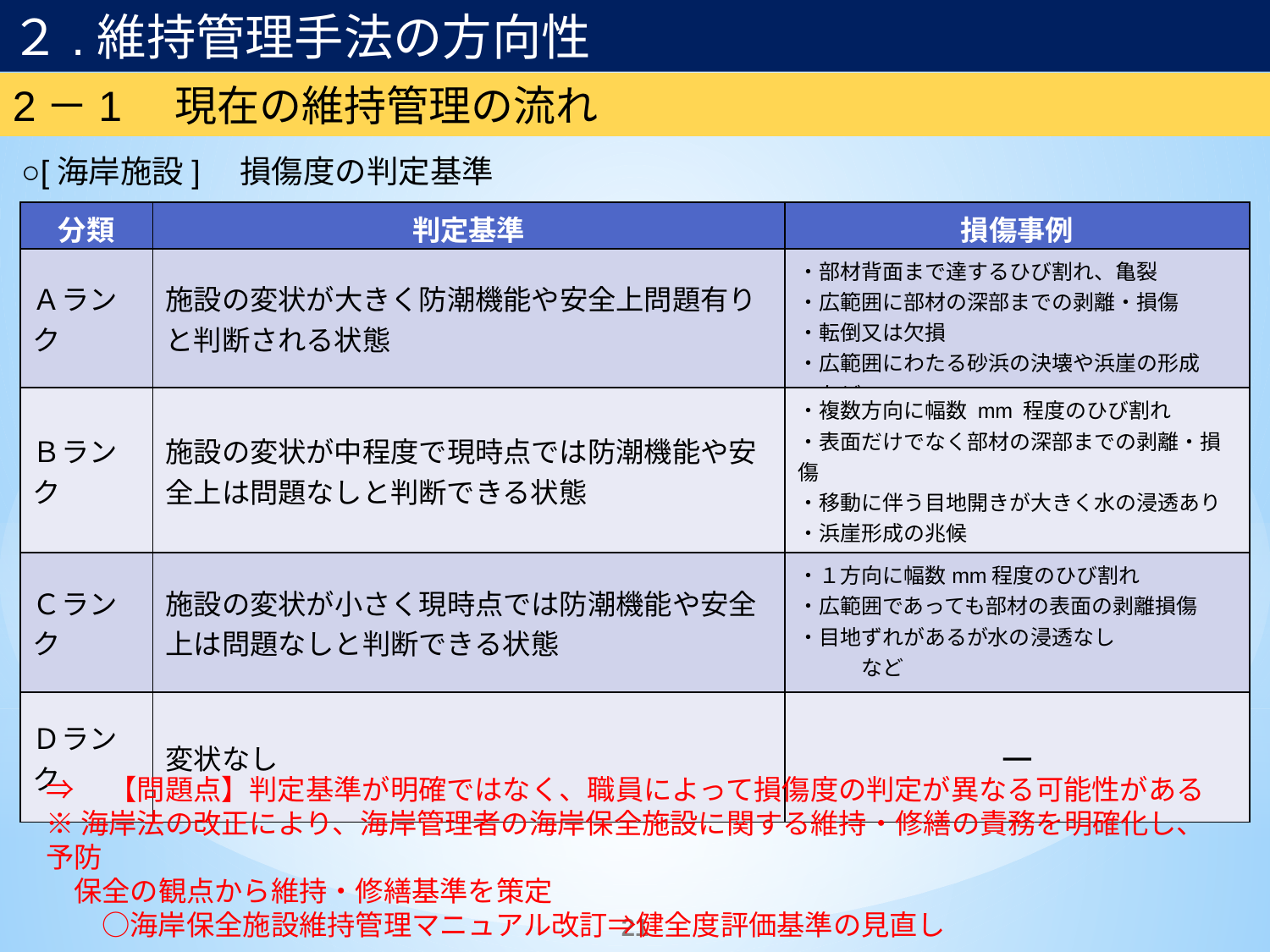

２.維持管理手法の方向性
2－1　現在の維持管理の流れ
○[海岸施設]　損傷度の判定基準
| 分類 | 判定基準 | 損傷事例 |
| --- | --- | --- |
| Ａランク | 施設の変状が大きく防潮機能や安全上問題有りと判断される状態 | ・部材背面まで達するひび割れ、亀裂 ・広範囲に部材の深部までの剥離・損傷 ・転倒又は欠損 ・広範囲にわたる砂浜の決壊や浜崖の形成　　など |
| Ｂランク | 施設の変状が中程度で現時点では防潮機能や安全上は問題なしと判断できる状態 | ・複数方向に幅数 mm 程度のひび割れ ・表面だけでなく部材の深部までの剥離・損傷 ・移動に伴う目地開きが大きく水の浸透あり ・浜崖形成の兆候　　　　　　　　　　　　　　　　　など |
| Ｃランク | 施設の変状が小さく現時点では防潮機能や安全上は問題なしと判断できる状態 | ・１方向に幅数mm程度のひび割れ ・広範囲であっても部材の表面の剥離損傷 ・目地ずれがあるが水の浸透なし　　　　　　　　など |
| Ｄランク | 変状なし | ― |
⇒　【問題点】判定基準が明確ではなく、職員によって損傷度の判定が異なる可能性がある
※海岸法の改正により、海岸管理者の海岸保全施設に関する維持・修繕の責務を明確化し、予防
　保全の観点から維持・修繕基準を策定
　　○海岸保全施設維持管理マニュアル改訂⇒健全度評価基準の見直し
21